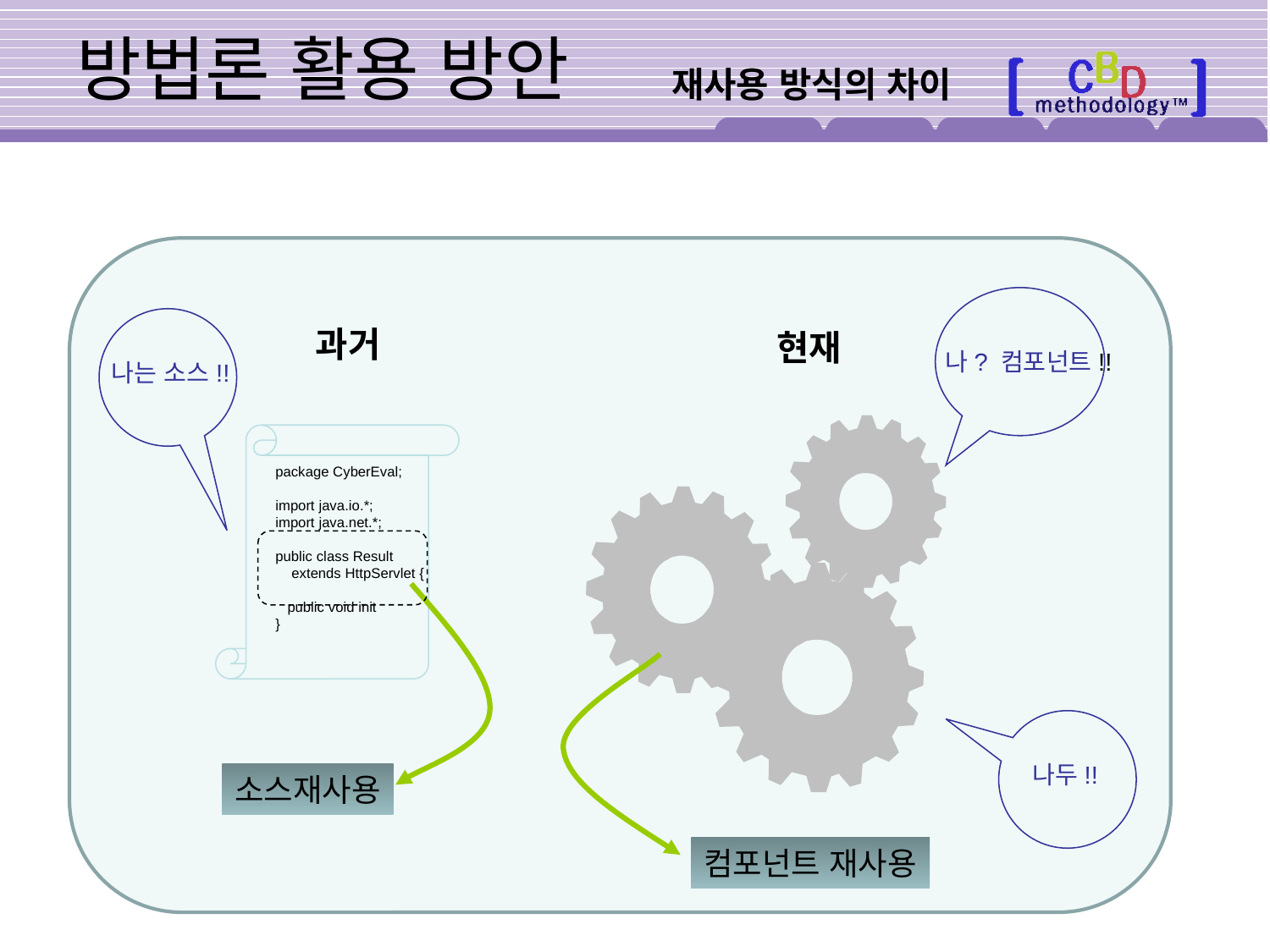

# 방법론 활용 방안
재사용 방식의 차이

과거
현재
나? 컴포넌트!!
나는 소스!!

package CyberEval;

import java.io.*;
import java.net.*;

public class Result
    extends HttpServlet {

   public void init
}

나두!!
소스재사용
컴포넌트 재사용